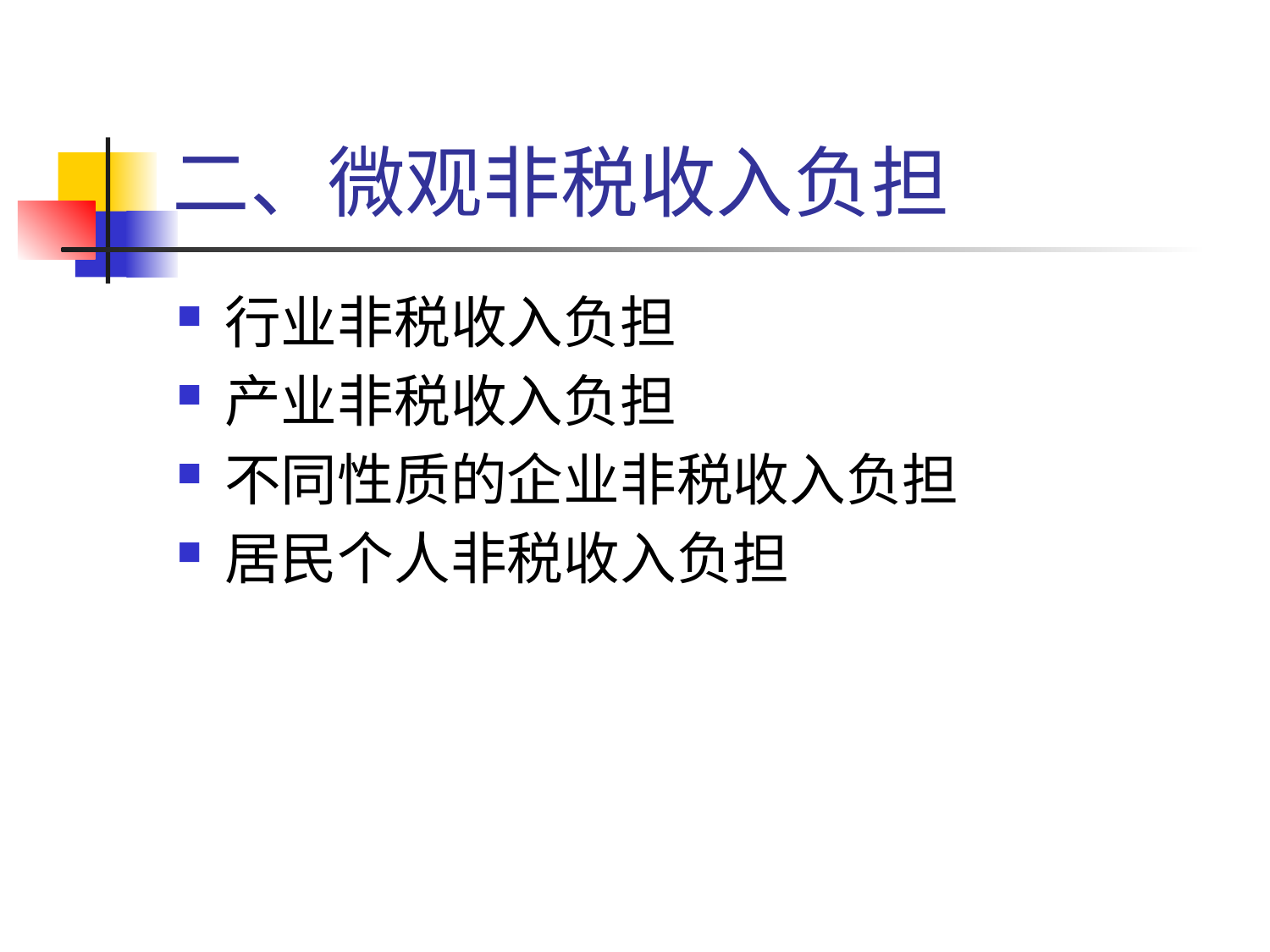

# 二、微观非税收入负担
行业非税收入负担
产业非税收入负担
不同性质的企业非税收入负担
居民个人非税收入负担